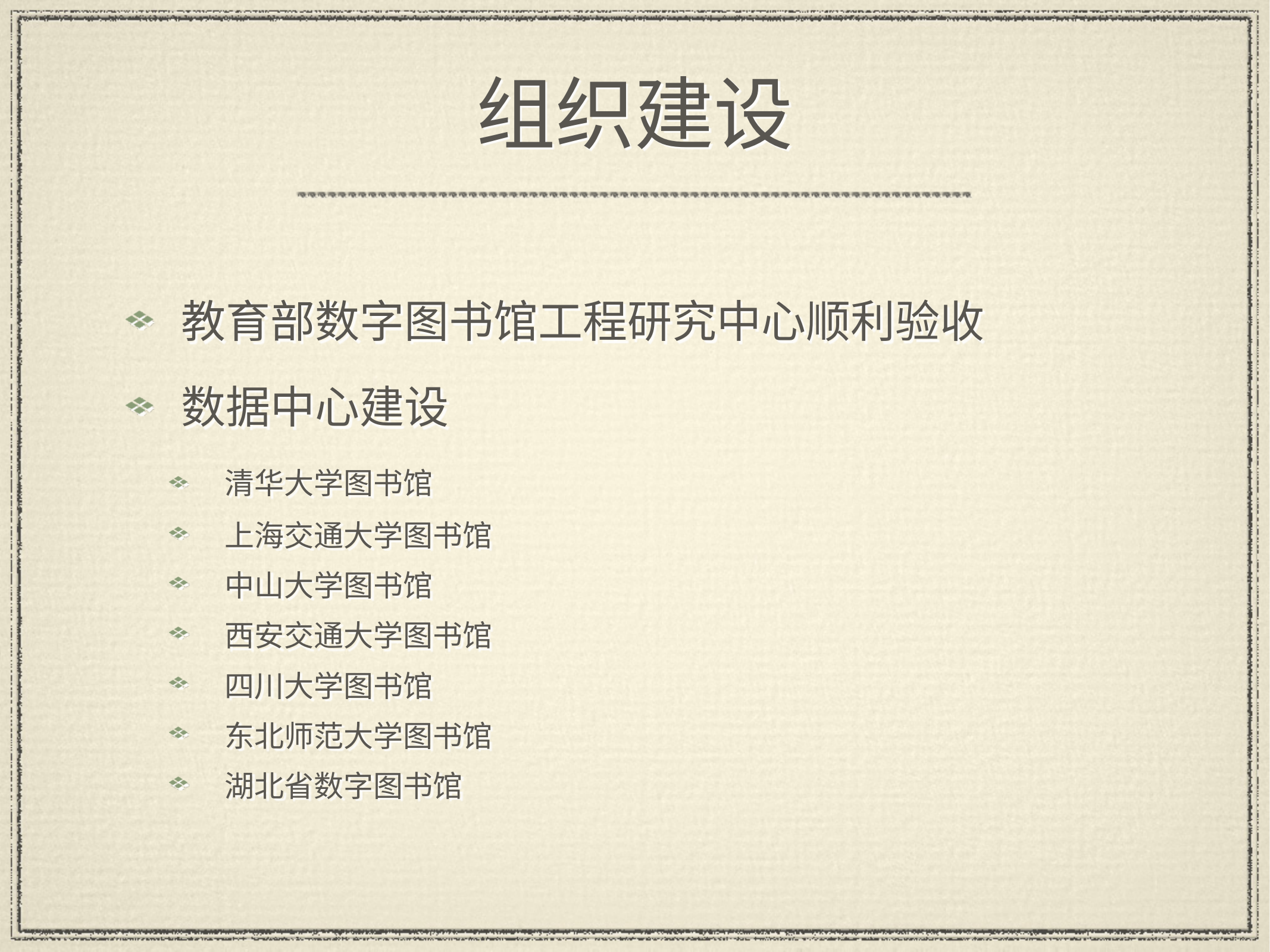

# 组织建设
教育部数字图书馆工程研究中心顺利验收
数据中心建设
清华大学图书馆
上海交通大学图书馆
中山大学图书馆
西安交通大学图书馆
四川大学图书馆
东北师范大学图书馆
湖北省数字图书馆